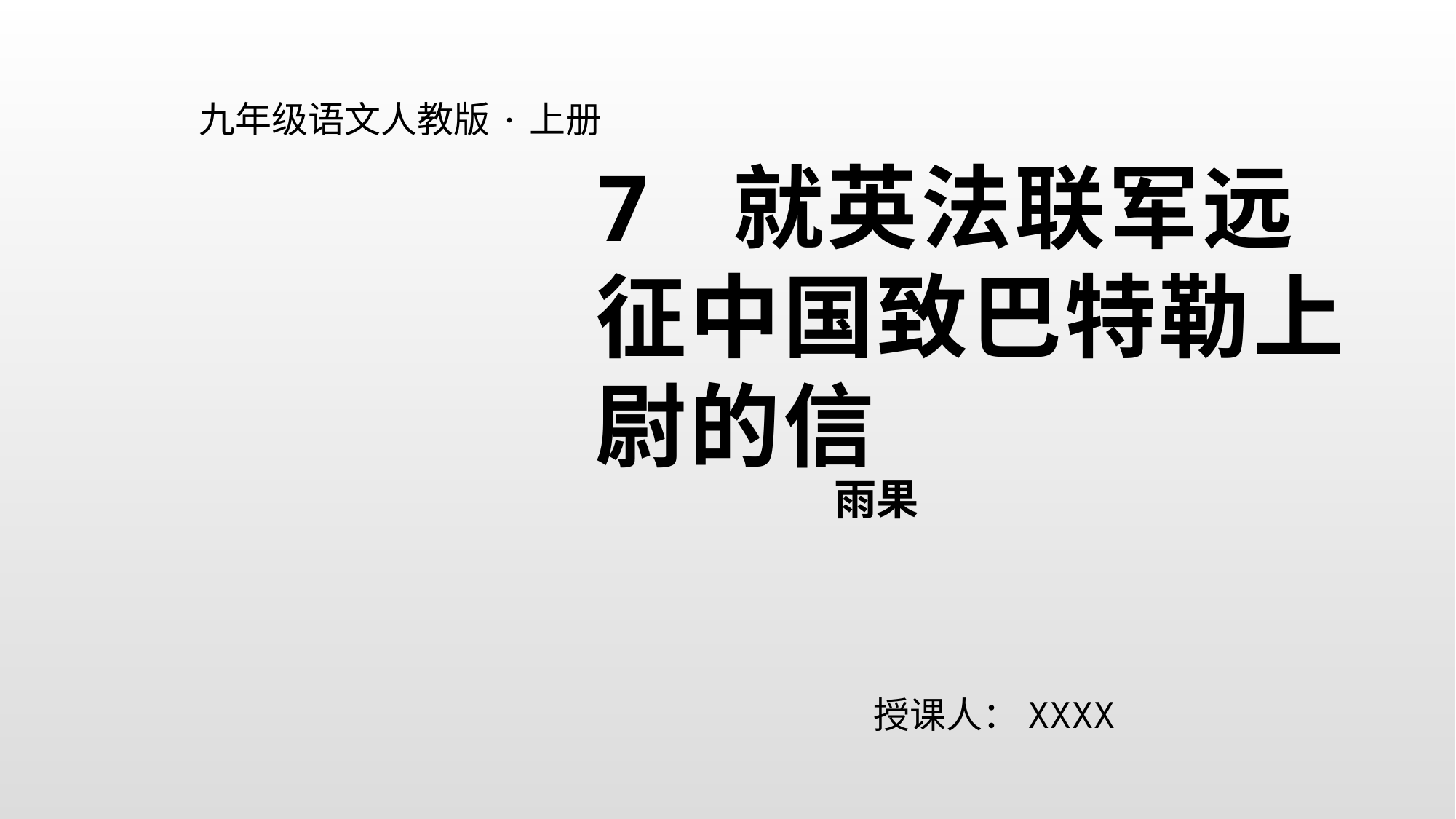

九年级语文人教版·上册
# 7 就英法联军远征中国致巴特勒上尉的信
      雨果
授课人：XXXX